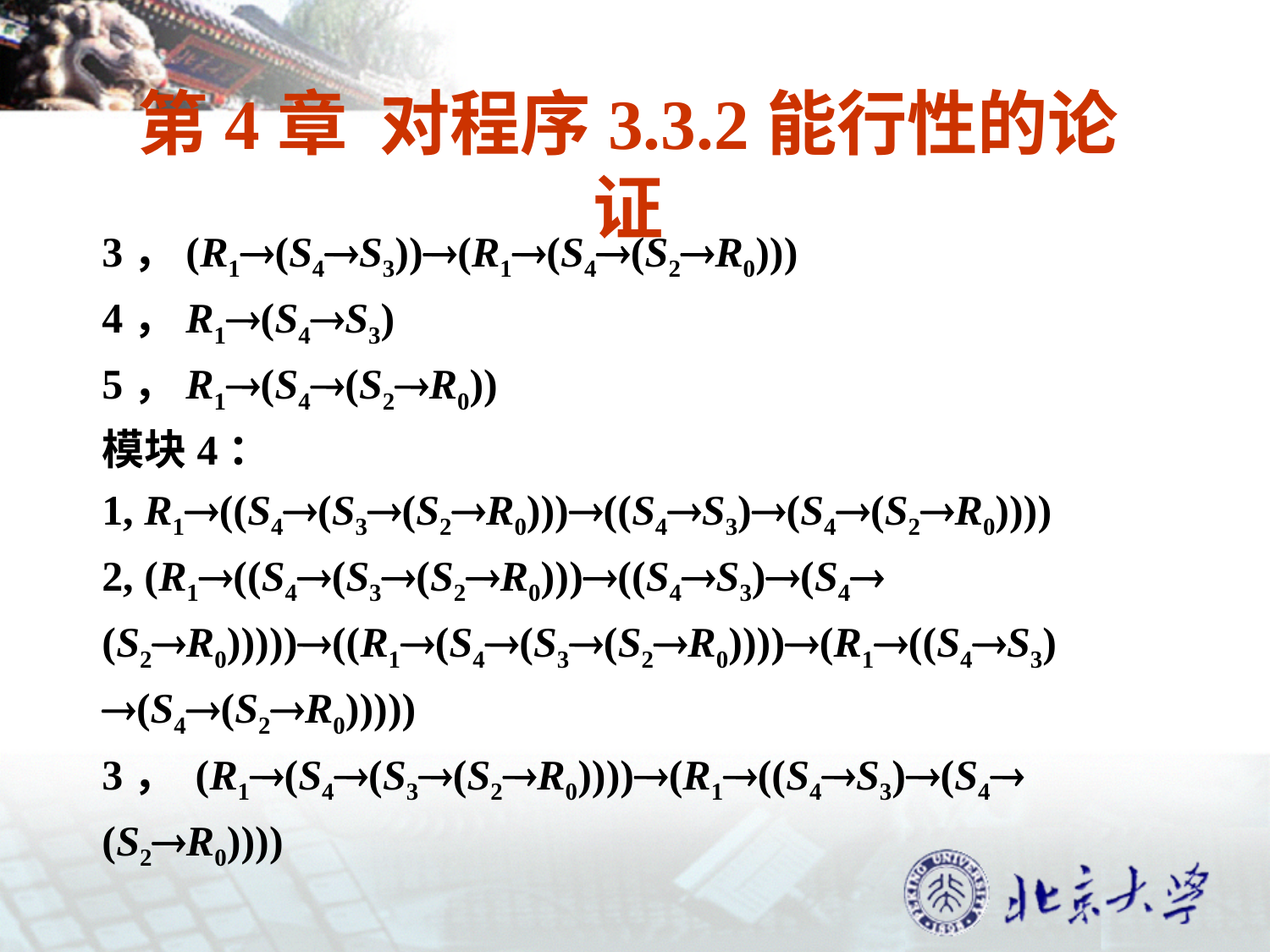

# 第4章  对程序3.3.2能行性的论证
3，(R1→(S4→S3))→(R1→(S4→(S2→R0)))
4，R1→(S4→S3)
5，R1→(S4→(S2→R0))
模块4：
1, R1→((S4→(S3→(S2→R0)))→((S4→S3)→(S4→(S2→R0))))
2, (R1→((S4→(S3→(S2→R0)))→((S4→S3)→(S4→
(S2→R0)))))→((R1→(S4→(S3→(S2→R0))))→(R1→((S4→S3)
→(S4→(S2→R0)))))
3， (R1→(S4→(S3→(S2→R0))))→(R1→((S4→S3)→(S4→
(S2→R0))))